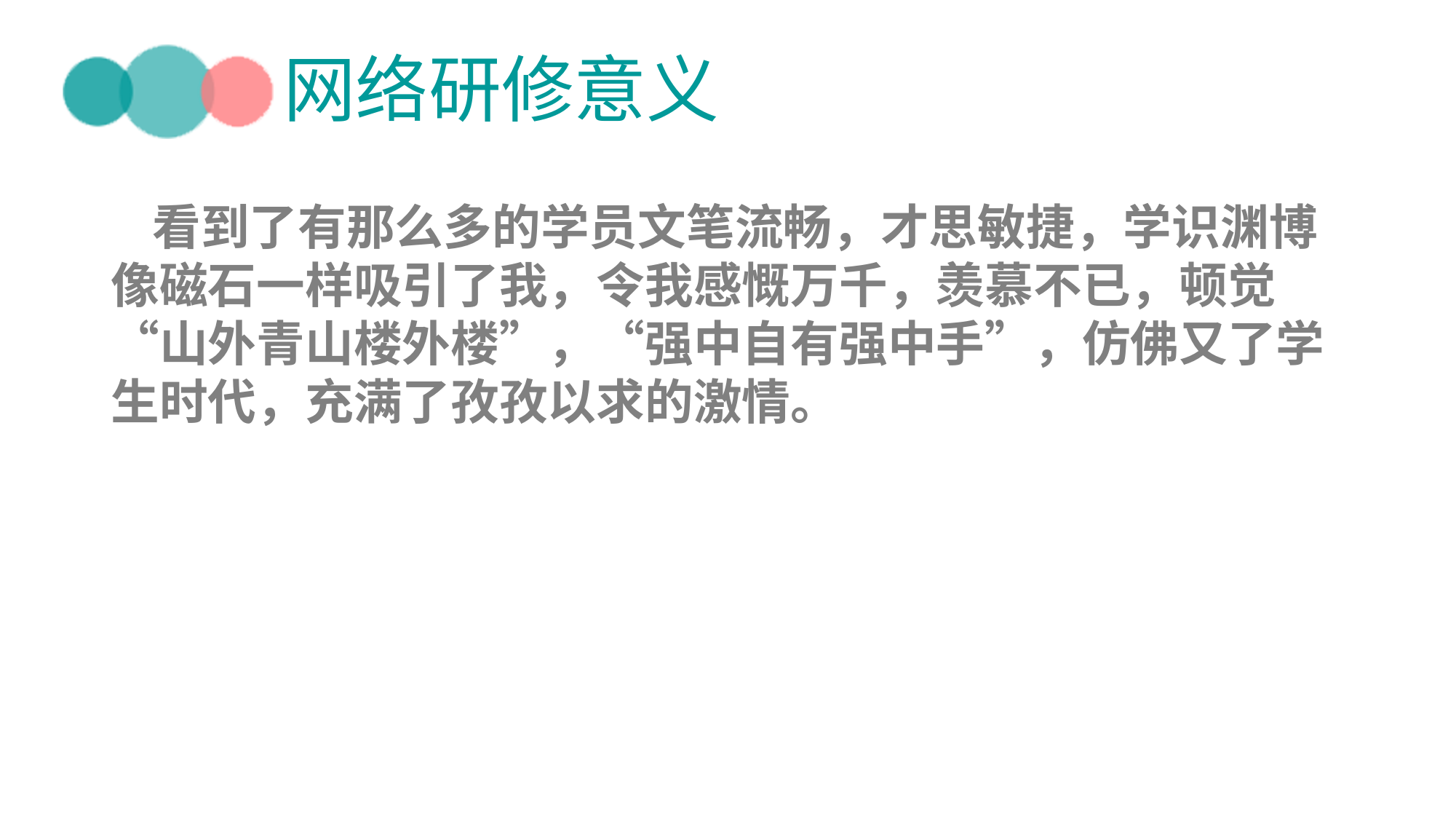

# 网络研修意义
    看到了有那么多的学员文笔流畅，才思敏捷，学识渊博像磁石一样吸引了我，令我感慨万千，羡慕不已，顿觉“山外青山楼外楼”，“强中自有强中手”，仿佛又了学生时代，充满了孜孜以求的激情。